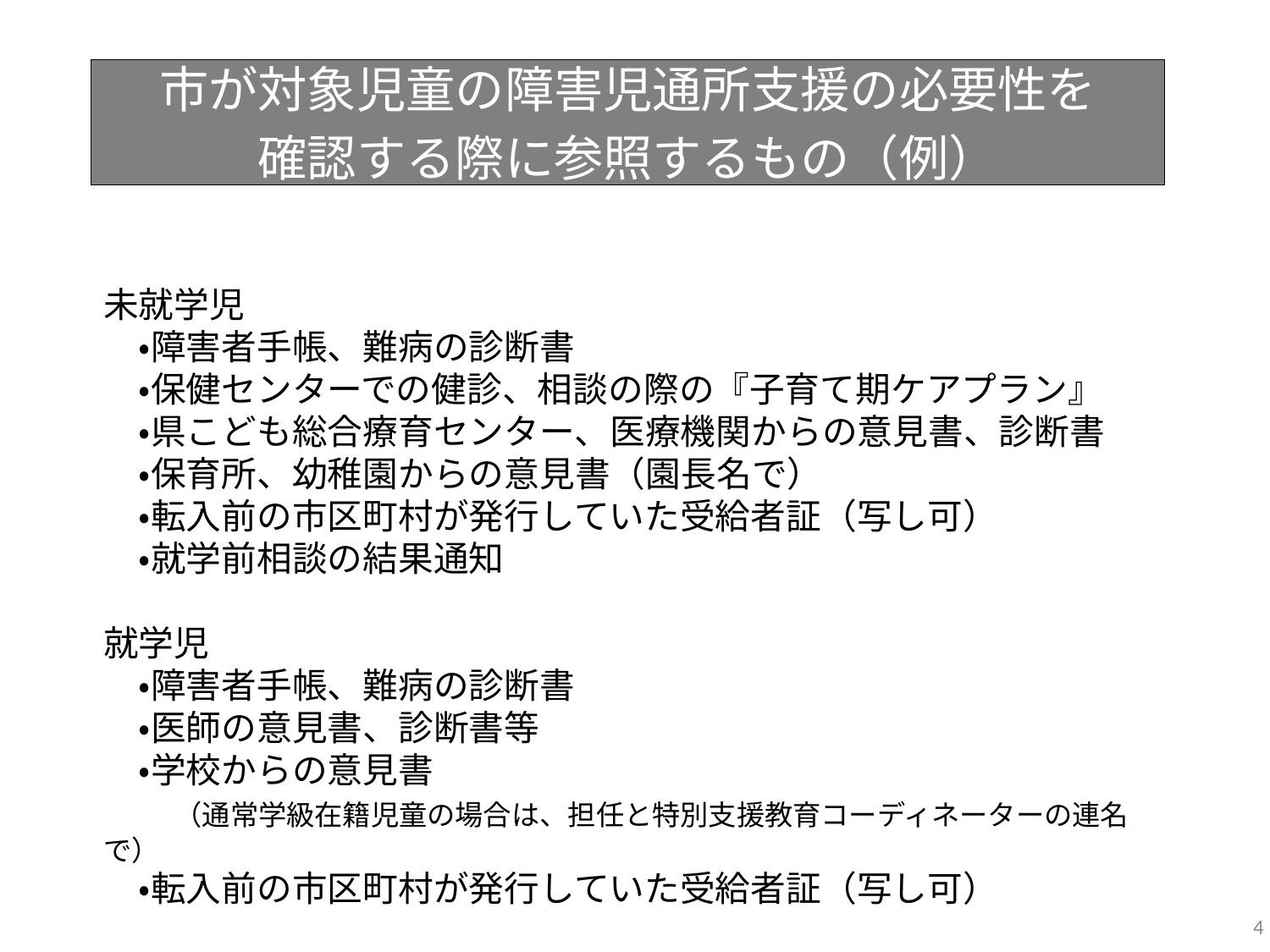

市が対象児童の障害児通所支援の必要性を
確認する際に参照するもの（例）
未就学児
　・障害者手帳、難病の診断書
　・保健センターでの健診、相談の際の『子育て期ケアプラン』
　・県こども総合療育センター、医療機関からの意見書、診断書
　・保育所、幼稚園からの意見書（園長名で）
　・転入前の市区町村が発行していた受給者証（写し可）
　・就学前相談の結果通知

就学児
　・障害者手帳、難病の診断書
　・医師の意見書、診断書等
　・学校からの意見書
　　（通常学級在籍児童の場合は、担任と特別支援教育コーディネーターの連名で）
　・転入前の市区町村が発行していた受給者証（写し可）
4